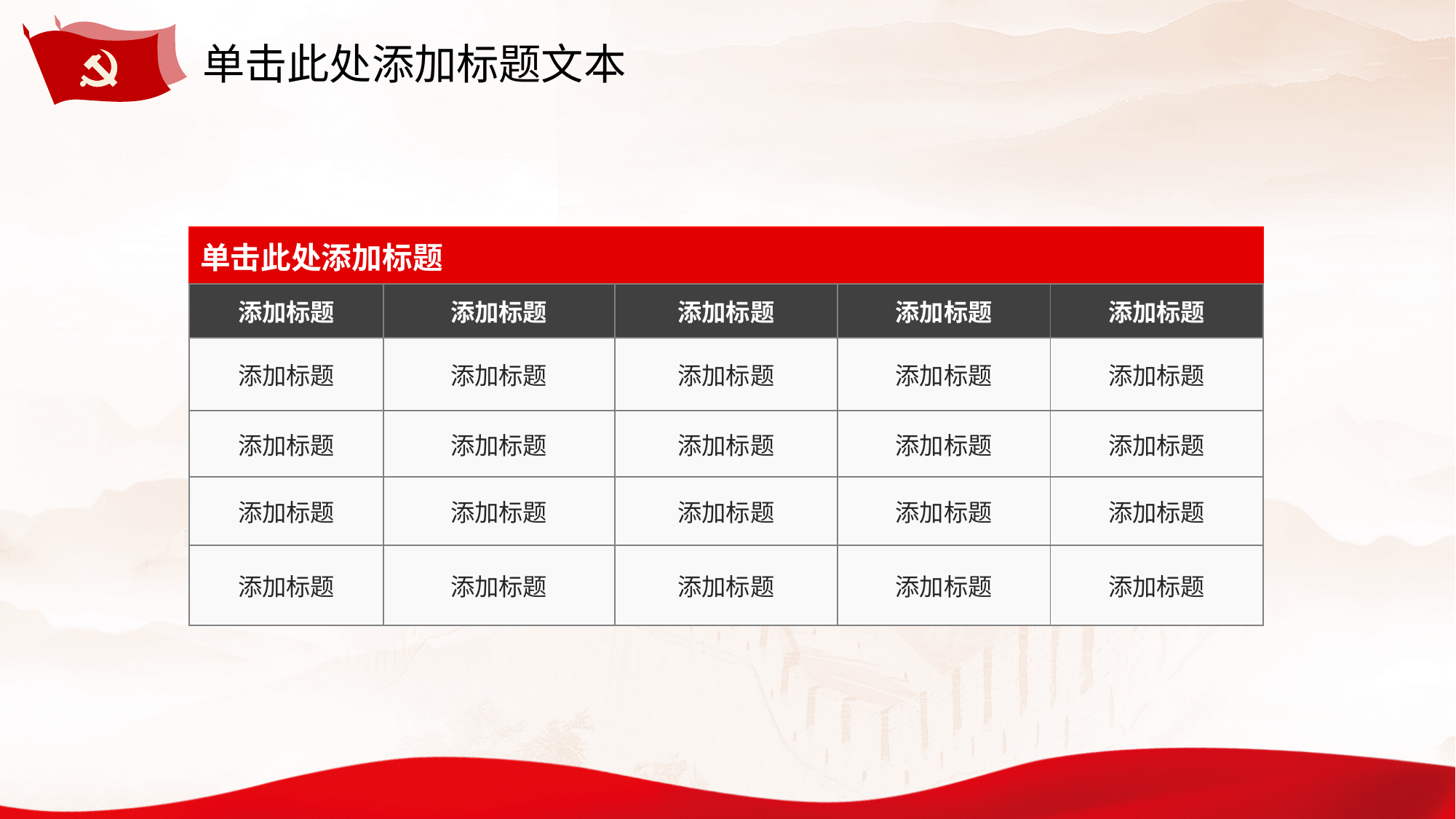

单击此处添加标题文本
| 单击此处添加标题 |  |  |  |  |
| --- | --- | --- | --- | --- |
| 添加标题 | 添加标题 | 添加标题 | 添加标题 | 添加标题 |
| 添加标题 | 添加标题 | 添加标题 | 添加标题 | 添加标题 |
| 添加标题 | 添加标题 | 添加标题 | 添加标题 | 添加标题 |
| 添加标题 | 添加标题 | 添加标题 | 添加标题 | 添加标题 |
| 添加标题 | 添加标题 | 添加标题 | 添加标题 | 添加标题 |